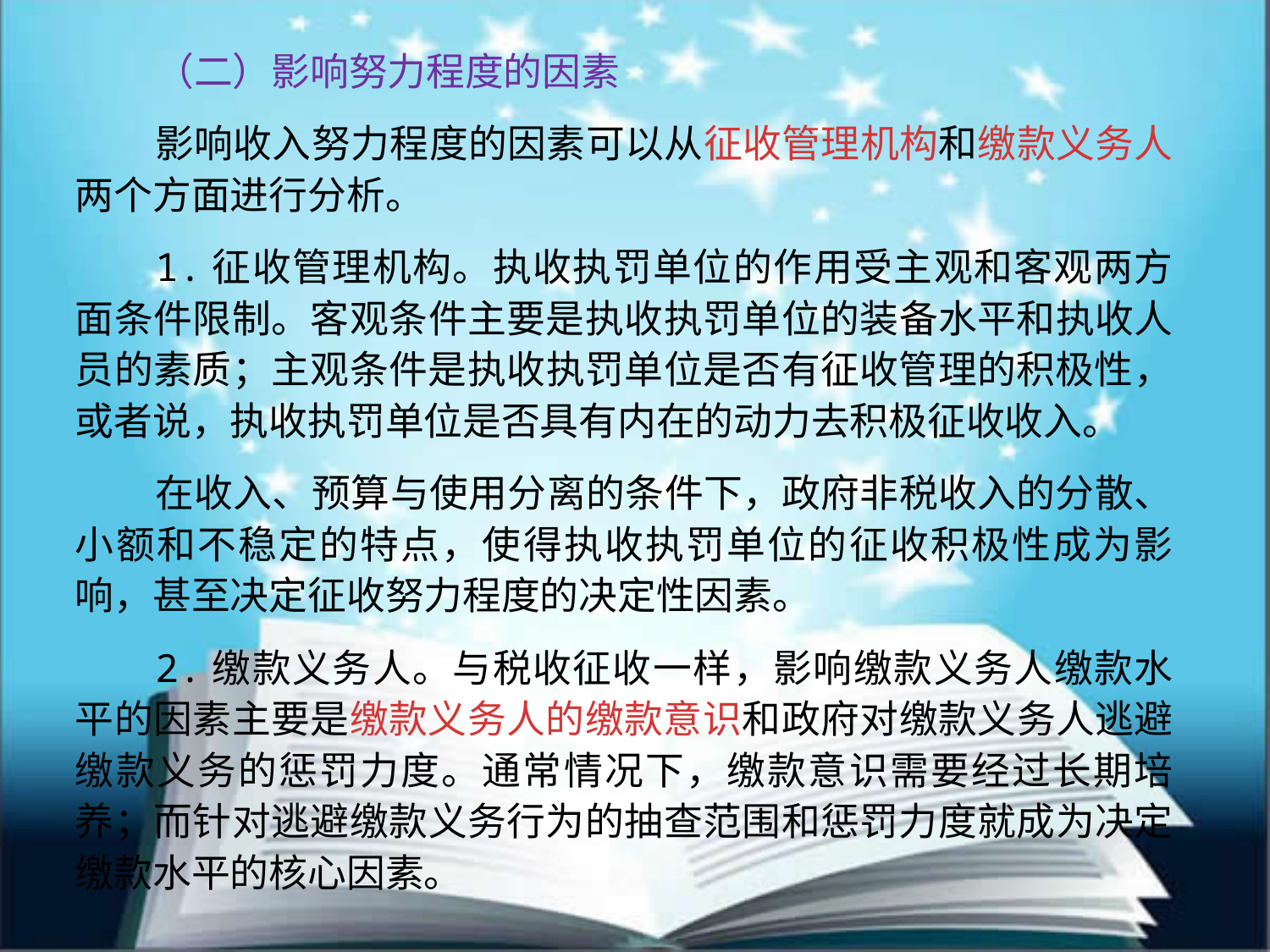

（二）影响努力程度的因素
影响收入努力程度的因素可以从征收管理机构和缴款义务人两个方面进行分析。
1.征收管理机构。执收执罚单位的作用受主观和客观两方面条件限制。客观条件主要是执收执罚单位的装备水平和执收人员的素质；主观条件是执收执罚单位是否有征收管理的积极性，或者说，执收执罚单位是否具有内在的动力去积极征收收入。
在收入、预算与使用分离的条件下，政府非税收入的分散、小额和不稳定的特点，使得执收执罚单位的征收积极性成为影响，甚至决定征收努力程度的决定性因素。
2.缴款义务人。与税收征收一样，影响缴款义务人缴款水平的因素主要是缴款义务人的缴款意识和政府对缴款义务人逃避缴款义务的惩罚力度。通常情况下，缴款意识需要经过长期培养；而针对逃避缴款义务行为的抽查范围和惩罚力度就成为决定缴款水平的核心因素。